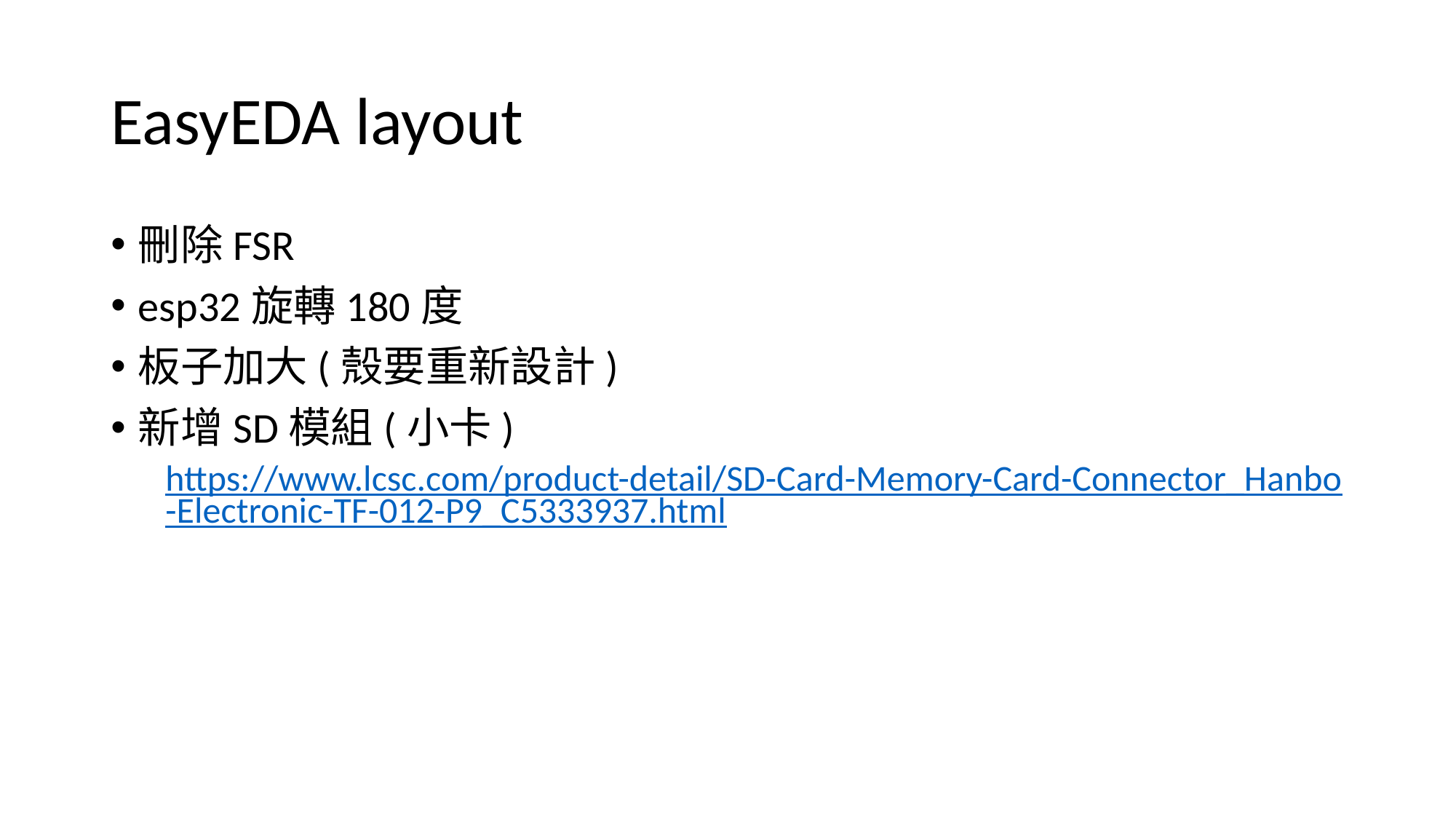

# EasyEDA layout
刪除FSR
esp32旋轉180度
板子加大(殼要重新設計)
新增SD模組(小卡)
https://www.lcsc.com/product-detail/SD-Card-Memory-Card-Connector_Hanbo-Electronic-TF-012-P9_C5333937.html